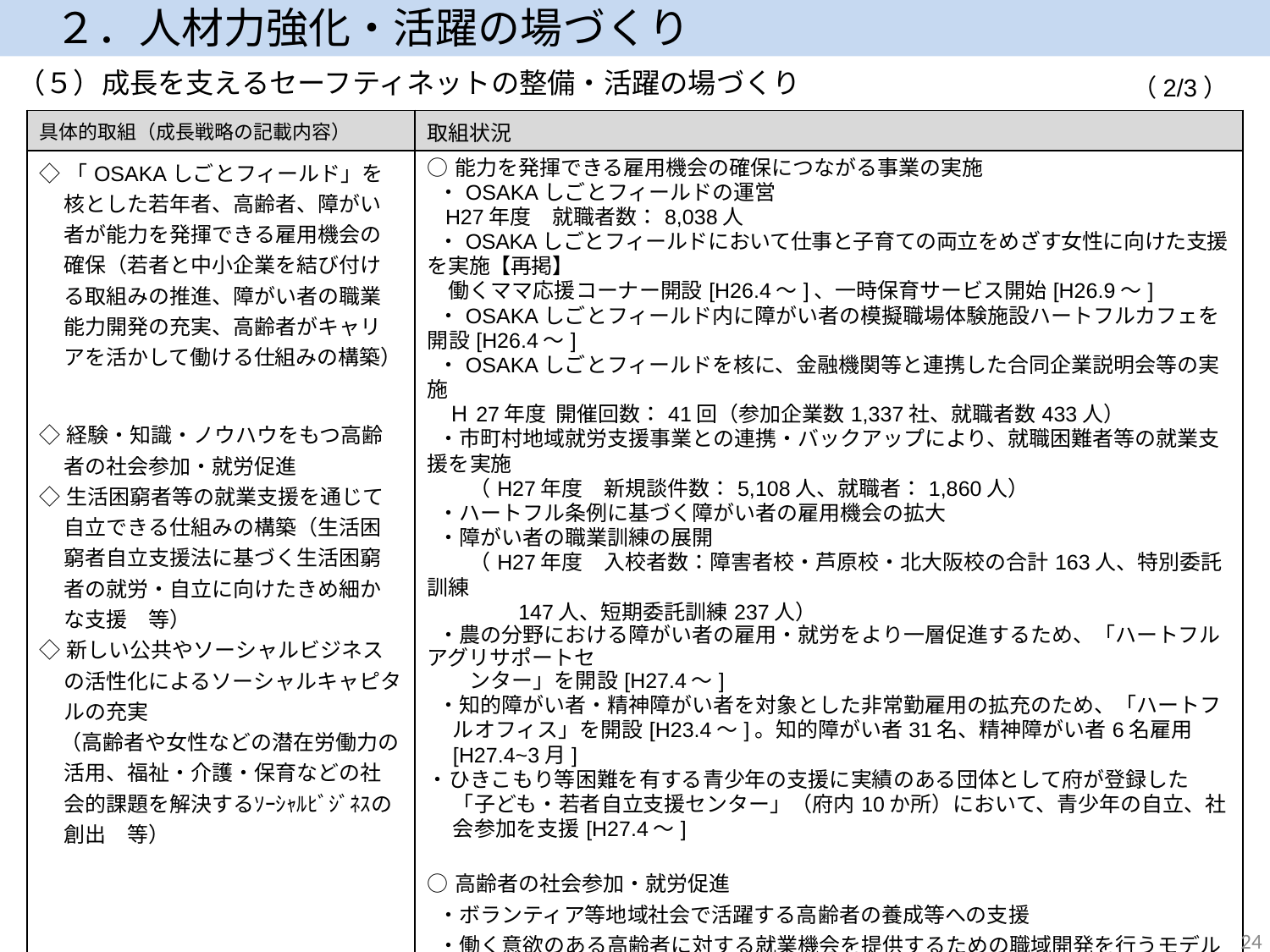

２．人材力強化・活躍の場づくり
（５）成長を支えるセーフティネットの整備・活躍の場づくり
（2/3）
| 具体的取組（成長戦略の記載内容） | 取組状況 |
| --- | --- |
| ◇「OSAKAしごとフィールド」を核とした若年者、高齢者、障がい者が能力を発揮できる雇用機会の確保（若者と中小企業を結び付ける取組みの推進、障がい者の職業能力開発の充実、高齢者がキャリアを活かして働ける仕組みの構築） ◇経験・知識・ノウハウをもつ高齢者の社会参加・就労促進 ◇生活困窮者等の就業支援を通じて自立できる仕組みの構築（生活困窮者自立支援法に基づく生活困窮者の就労・自立に向けたきめ細かな支援　等） ◇新しい公共やソーシャルビジネスの活性化によるソーシャルキャピタルの充実 　（高齢者や女性などの潜在労働力の活用、福祉・介護・保育などの社会的課題を解決するｿｰｼｬﾙﾋﾞｼﾞﾈｽの創出　等） | ○能力を発揮できる雇用機会の確保につながる事業の実施 ・OSAKAしごとフィールドの運営 H27年度　就職者数：8,038人 ・OSAKAしごとフィールドにおいて仕事と子育ての両立をめざす女性に向けた支援を実施【再掲】 　働くママ応援コーナー開設[H26.4～]、一時保育サービス開始[H26.9～] ・OSAKAしごとフィールド内に障がい者の模擬職場体験施設ハートフルカフェを開設[H26.4～] ・OSAKAしごとフィールドを核に、金融機関等と連携した合同企業説明会等の実施 　Ｈ27年度 開催回数：41回（参加企業数1,337社、就職者数433人） ・市町村地域就労支援事業との連携・バックアップにより、就職困難者等の就業支援を実施 　　（H27年度　新規談件数：5,108人、就職者：1,860人） ・ハートフル条例に基づく障がい者の雇用機会の拡大 ・障がい者の職業訓練の展開 　　（H27年度　入校者数：障害者校・芦原校・北大阪校の合計163人、特別委託訓練 　　　　147人、短期委託訓練237人） ・農の分野における障がい者の雇用・就労をより一層促進するため、「ハートフルアグリサポートセ　 　　ンター」を開設[H27.4～] ・知的障がい者・精神障がい者を対象とした非常勤雇用の拡充のため、「ハートフルオフィス」を開設[H23.4～]。知的障がい者31名、精神障がい者6名雇用[H27.4~3月] ・ひきこもり等困難を有する青少年の支援に実績のある団体として府が登録した「子ども・若者自立支援センター」（府内10か所）において、青少年の自立、社会参加を支援[H27.4～] ○高齢者の社会参加・就労促進 ・ボランティア等地域社会で活躍する高齢者の養成等への支援 ・働く意欲のある高齢者に対する就業機会を提供するための職域開発を行うモデル事業を実施 　[H27.1～H28.2] ○国家戦略特区における地域限定保育士試験の実施計画の認定[H27.9] （次ページに続く） |
24